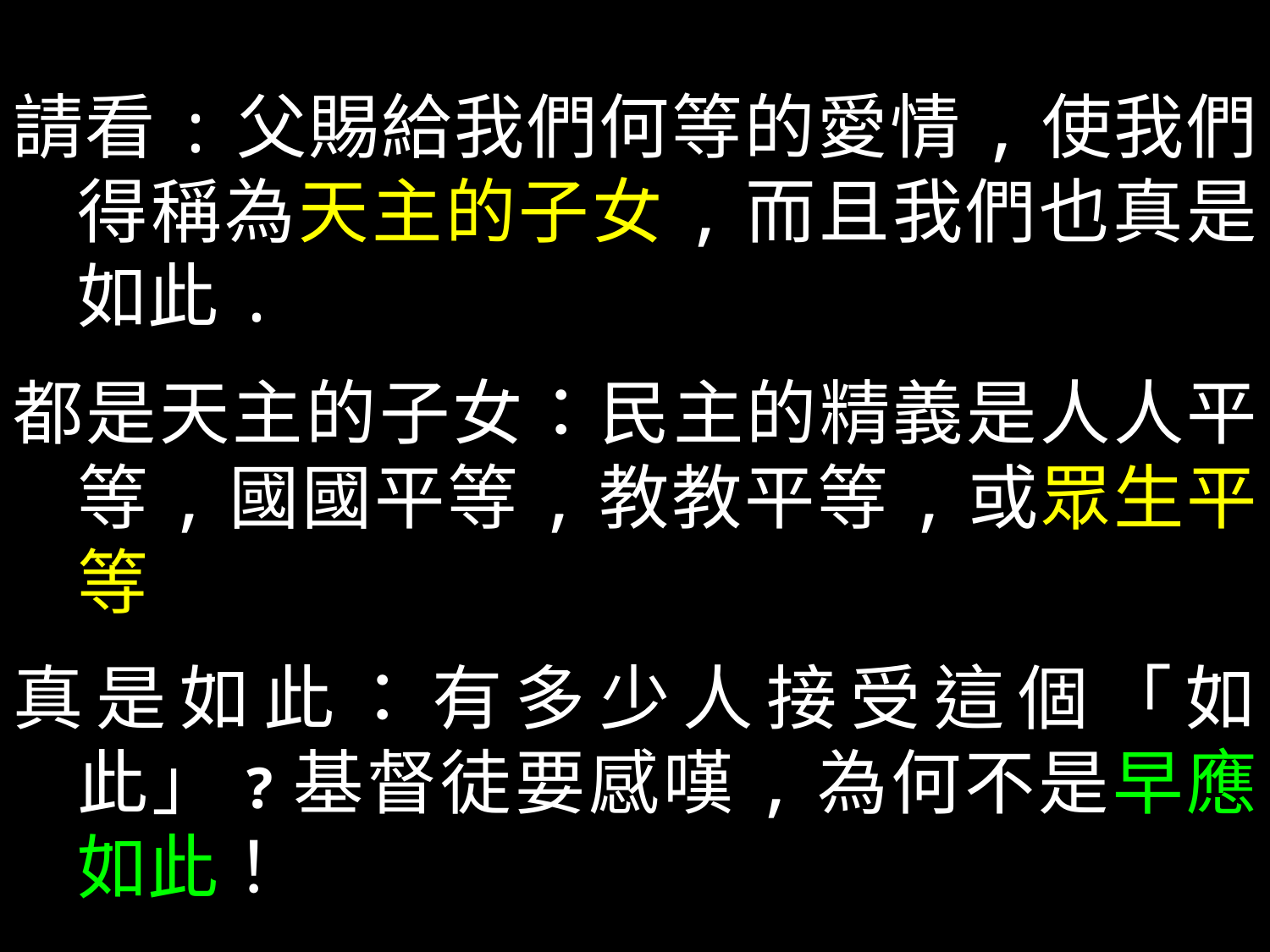

請看:父賜給我們何等的愛情,使我們得稱為天主的子女,而且我們也真是如此.
都是天主的子女：民主的精義是人人平等,國國平等,教教平等,或眾生平等
真是如此：有多少人接受這個「如此」?基督徒要感嘆,為何不是早應如此！